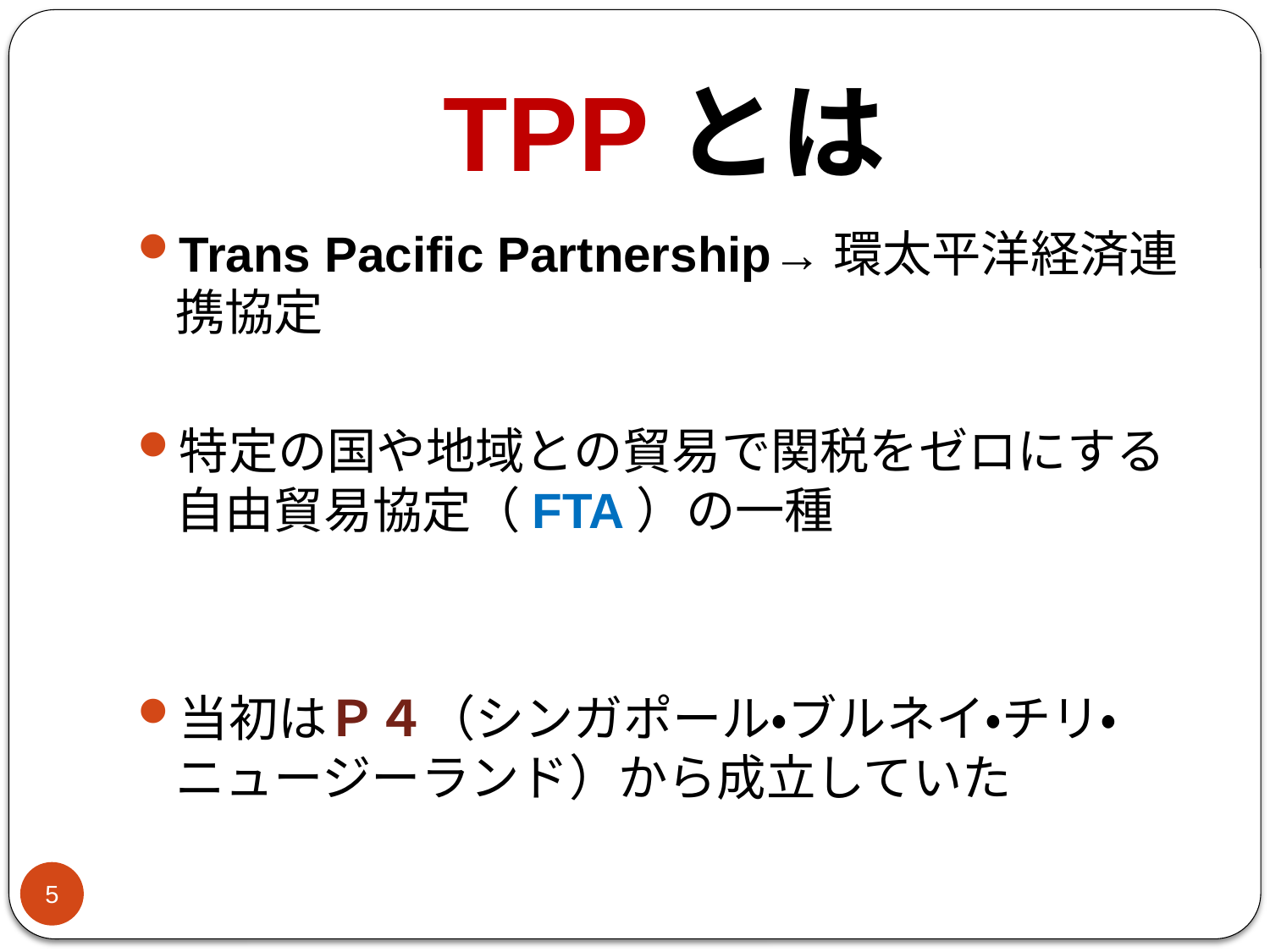

# TPPとは
Trans Pacific Partnership→環太平洋経済連携協定

特定の国や地域との貿易で関税をゼロにする自由貿易協定（FTA）の一種

当初はＰ４（シンガポール・ブルネイ・チリ・ニュージーランド）から成立していた

5